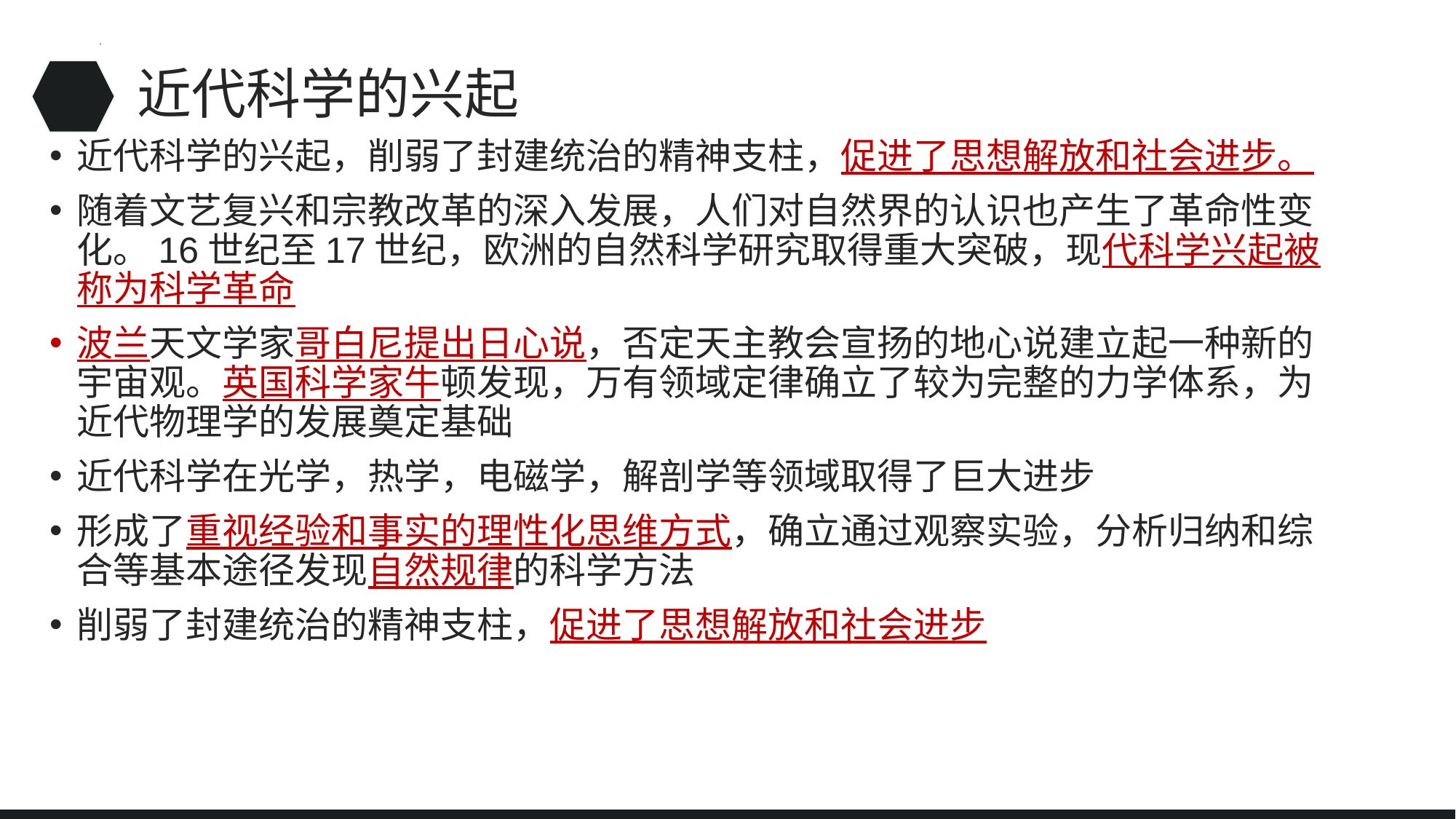

# 近代科学的兴起
近代科学的兴起，削弱了封建统治的精神支柱，促进了思想解放和社会进步。
随着文艺复兴和宗教改革的深入发展，人们对自然界的认识也产生了革命性变化。16世纪至17世纪，欧洲的自然科学研究取得重大突破，现代科学兴起被称为科学革命
波兰天文学家哥白尼提出日心说，否定天主教会宣扬的地心说建立起一种新的宇宙观。英国科学家牛顿发现，万有领域定律确立了较为完整的力学体系，为近代物理学的发展奠定基础
近代科学在光学，热学，电磁学，解剖学等领域取得了巨大进步
形成了重视经验和事实的理性化思维方式，确立通过观察实验，分析归纳和综合等基本途径发现自然规律的科学方法
削弱了封建统治的精神支柱，促进了思想解放和社会进步